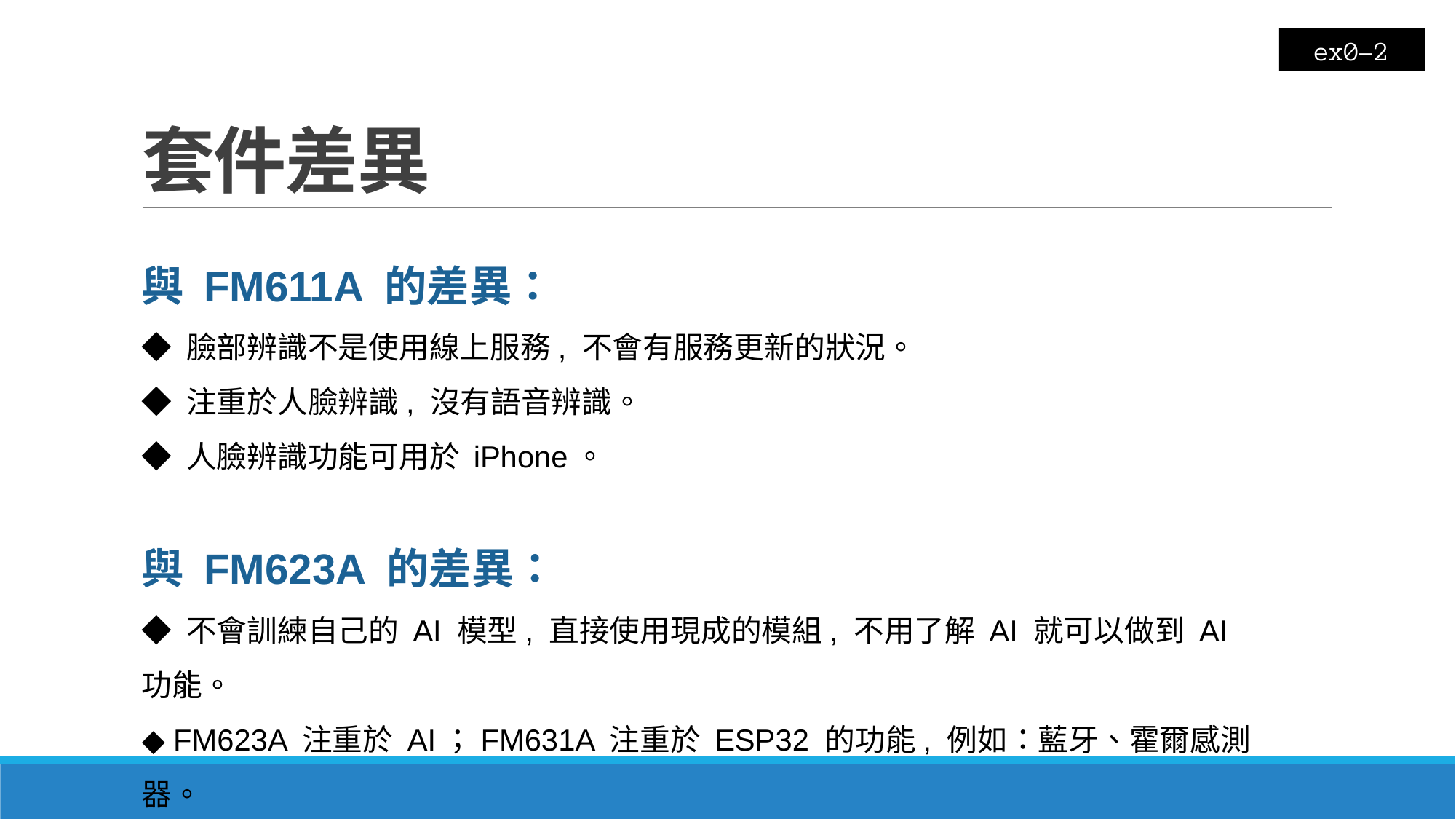

ex0-2
# 套件差異
與 FM611A 的差異：
◆ 臉部辨識不是使用線上服務, 不會有服務更新的狀況。
◆ 注重於人臉辨識, 沒有語音辨識。
◆ 人臉辨識功能可用於 iPhone。

與 FM623A 的差異：
◆ 不會訓練自己的 AI 模型, 直接使用現成的模組, 不用了解 AI 就可以做到 AI 功能。
◆ FM623A 注重於 AI；FM631A 注重於 ESP32 的功能, 例如：藍牙、霍爾感測器。